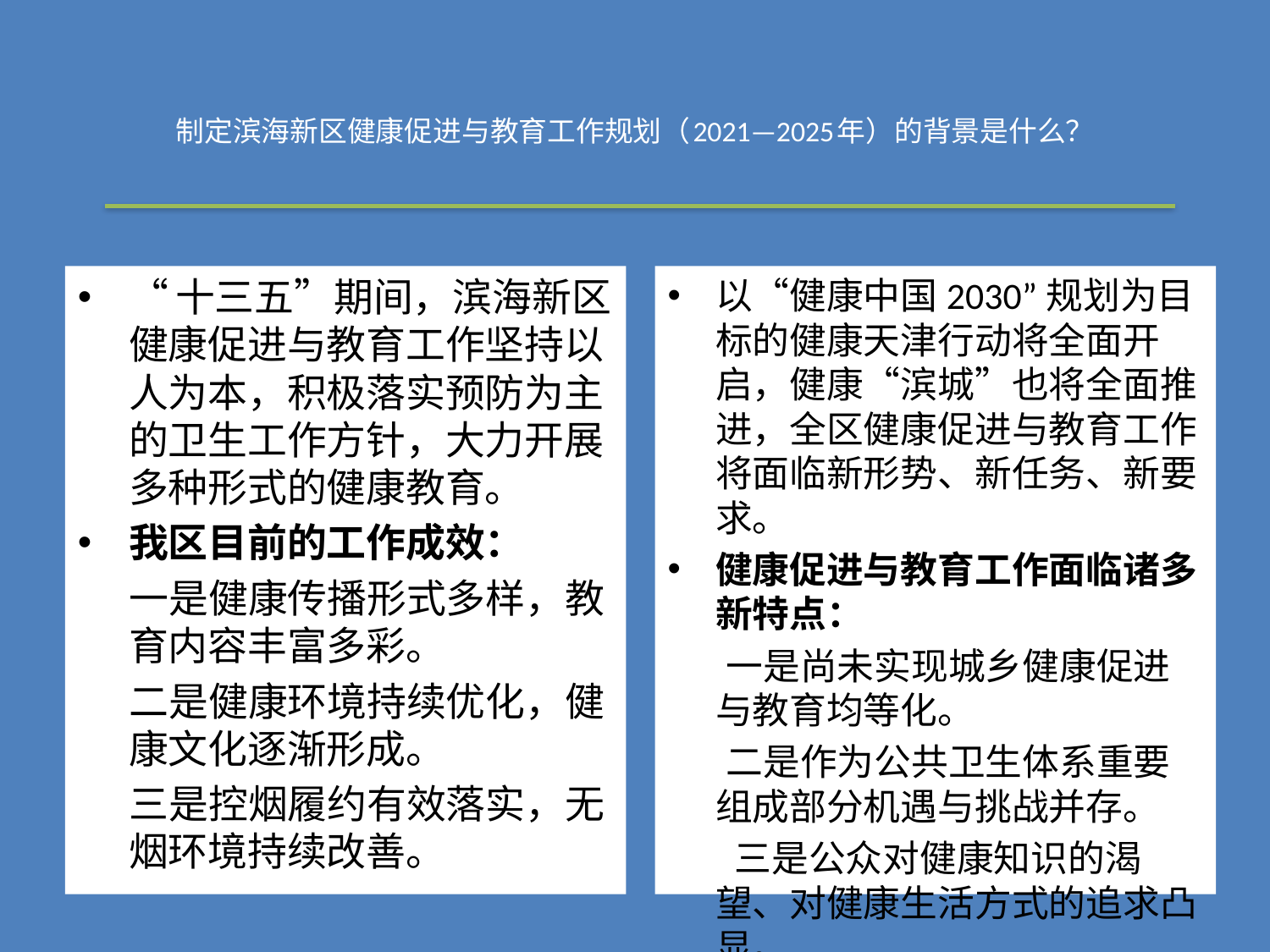

# 制定滨海新区健康促进与教育工作规划（2021—2025年）的背景是什么？
“十三五”期间，滨海新区健康促进与教育工作坚持以人为本，积极落实预防为主的卫生工作方针，大力开展多种形式的健康教育。
我区目前的工作成效：
     一是健康传播形式多样，教育内容丰富多彩。
     二是健康环境持续优化，健康文化逐渐形成。
     三是控烟履约有效落实，无烟环境持续改善。

以“健康中国2030”规划为目标的健康天津行动将全面开启，健康“滨城”也将全面推进，全区健康促进与教育工作将面临新形势、新任务、新要求。
健康促进与教育工作面临诸多新特点：
      一是尚未实现城乡健康促进与教育均等化。
      二是作为公共卫生体系重要组成部分机遇与挑战并存。
       三是公众对健康知识的渴望、对健康生活方式的追求凸显。